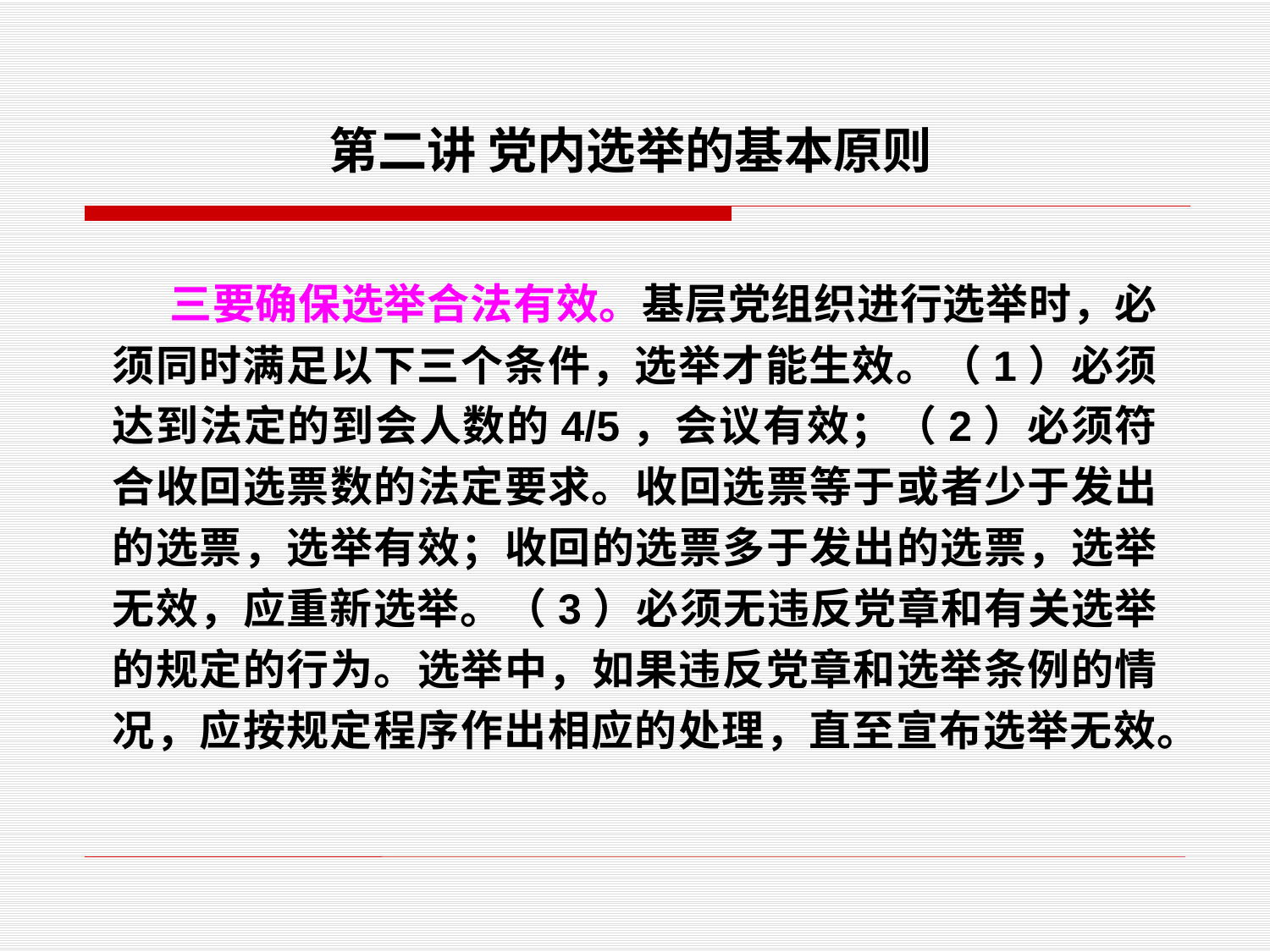

# 第二讲 党内选举的基本原则
          三要确保选举合法有效。基层党组织进行选举时，必须同时满足以下三个条件，选举才能生效。（1）必须达到法定的到会人数的4/5，会议有效；（2）必须符合收回选票数的法定要求。收回选票等于或者少于发出的选票，选举有效；收回的选票多于发出的选票，选举无效，应重新选举。（3）必须无违反党章和有关选举的规定的行为。选举中，如果违反党章和选举条例的情况，应按规定程序作出相应的处理，直至宣布选举无效。